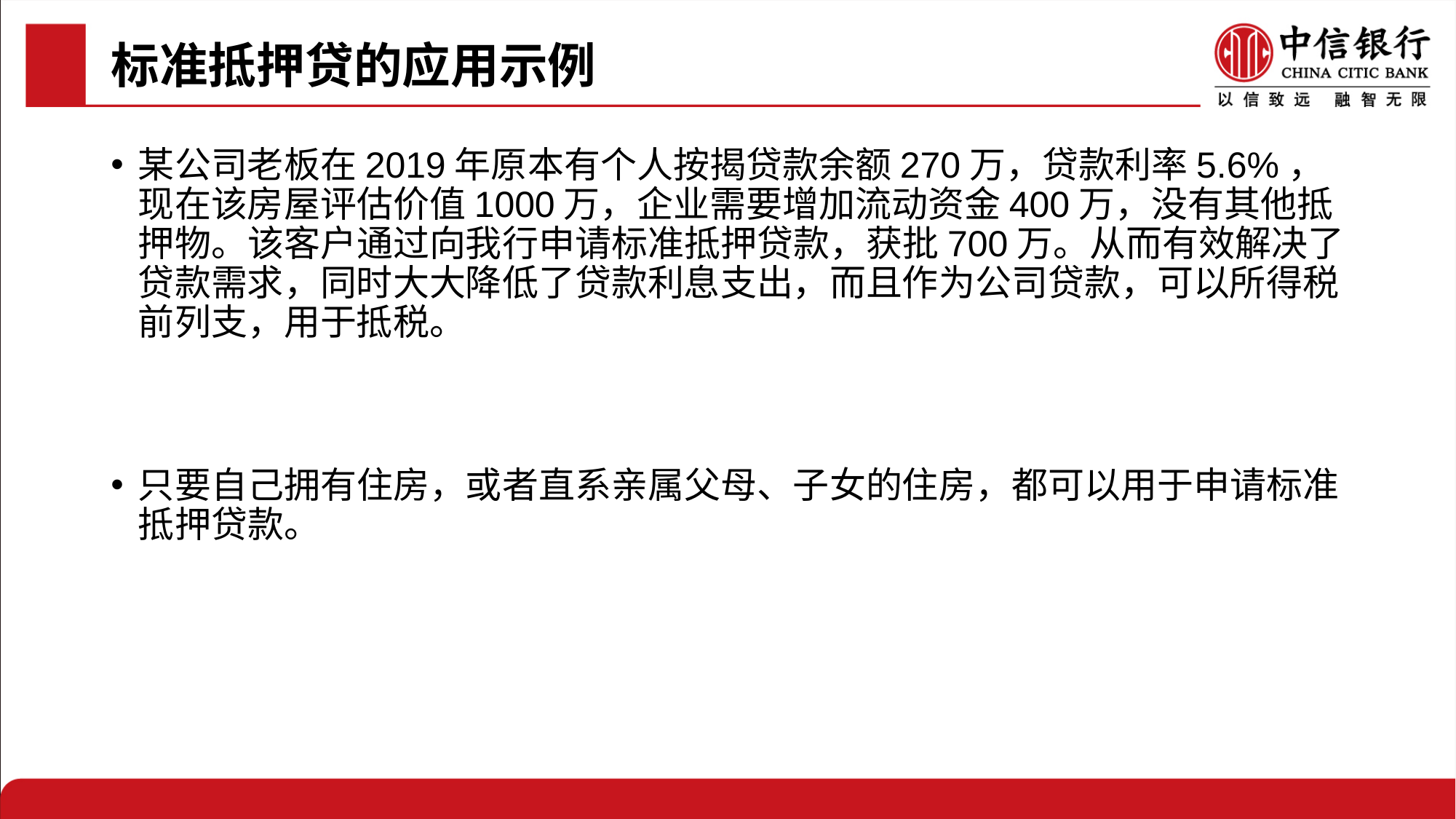

# 标准抵押贷的应用示例
某公司老板在2019年原本有个人按揭贷款余额270万，贷款利率5.6%，现在该房屋评估价值1000万，企业需要增加流动资金400万，没有其他抵押物。该客户通过向我行申请标准抵押贷款，获批700万。从而有效解决了贷款需求，同时大大降低了贷款利息支出，而且作为公司贷款，可以所得税前列支，用于抵税。

只要自己拥有住房，或者直系亲属父母、子女的住房，都可以用于申请标准抵押贷款。

11